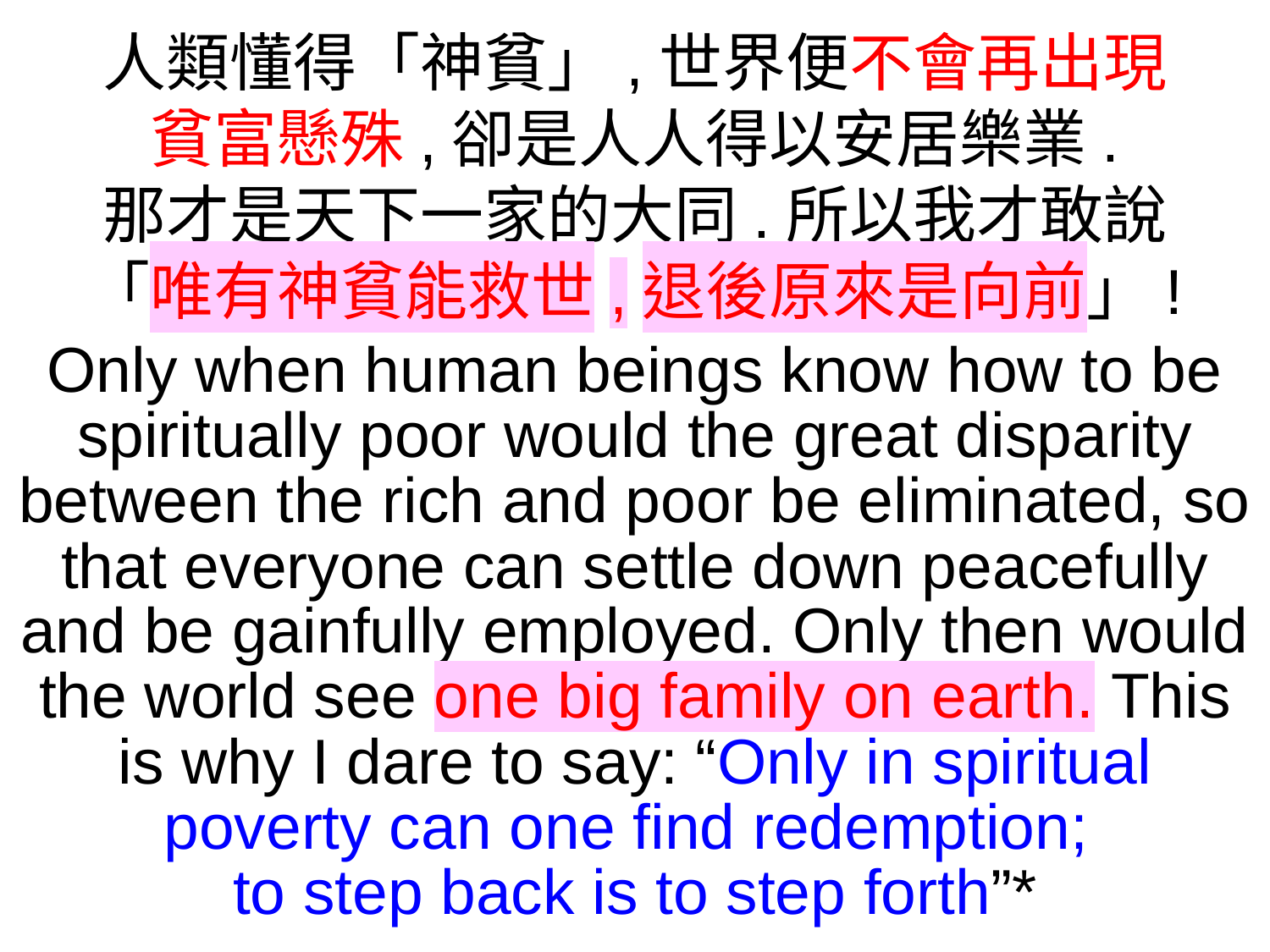

人類懂得「神貧」,世界便不會再出現
貧富懸殊,卻是人人得以安居樂業.
那才是天下一家的大同.所以我才敢說
「唯有神貧能救世,退後原來是向前」!
Only when human beings know how to be spiritually poor would the great disparity between the rich and poor be eliminated, so that everyone can settle down peacefully and be gainfully employed. Only then would the world see one big family on earth. This is why I dare to say: “Only in spiritual poverty can one find redemption;
to step back is to step forth”*